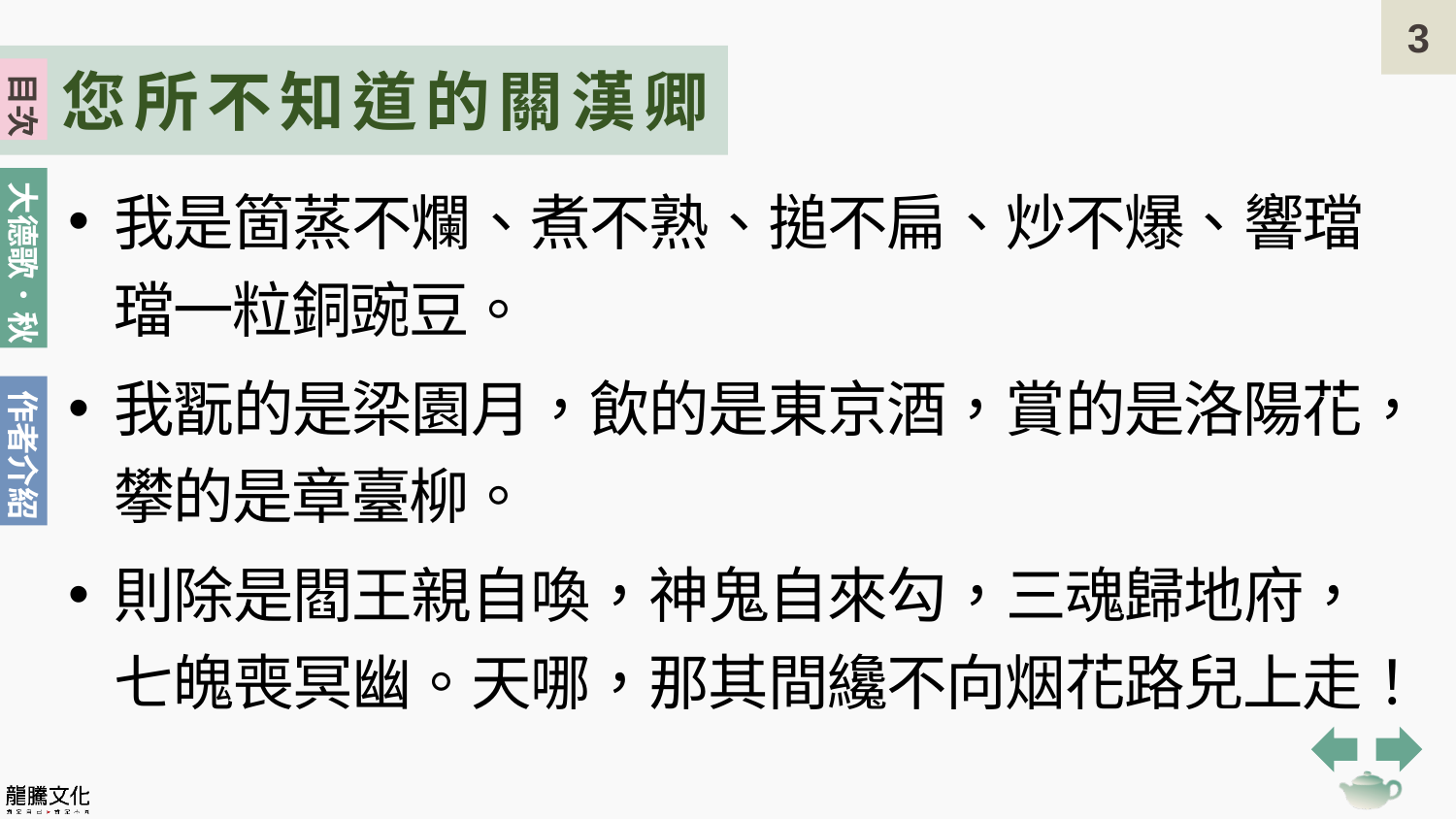

您所不知道的關漢卿
目次
我是箇蒸不爛、煮不熟、搥不扁、炒不爆、響璫璫一粒銅豌豆。
我翫的是梁園月，飲的是東京酒，賞的是洛陽花，攀的是章臺柳。
則除是閻王親自喚，神鬼自來勾，三魂歸地府，七魄喪冥幽。天哪，那其間纔不向烟花路兒上走！